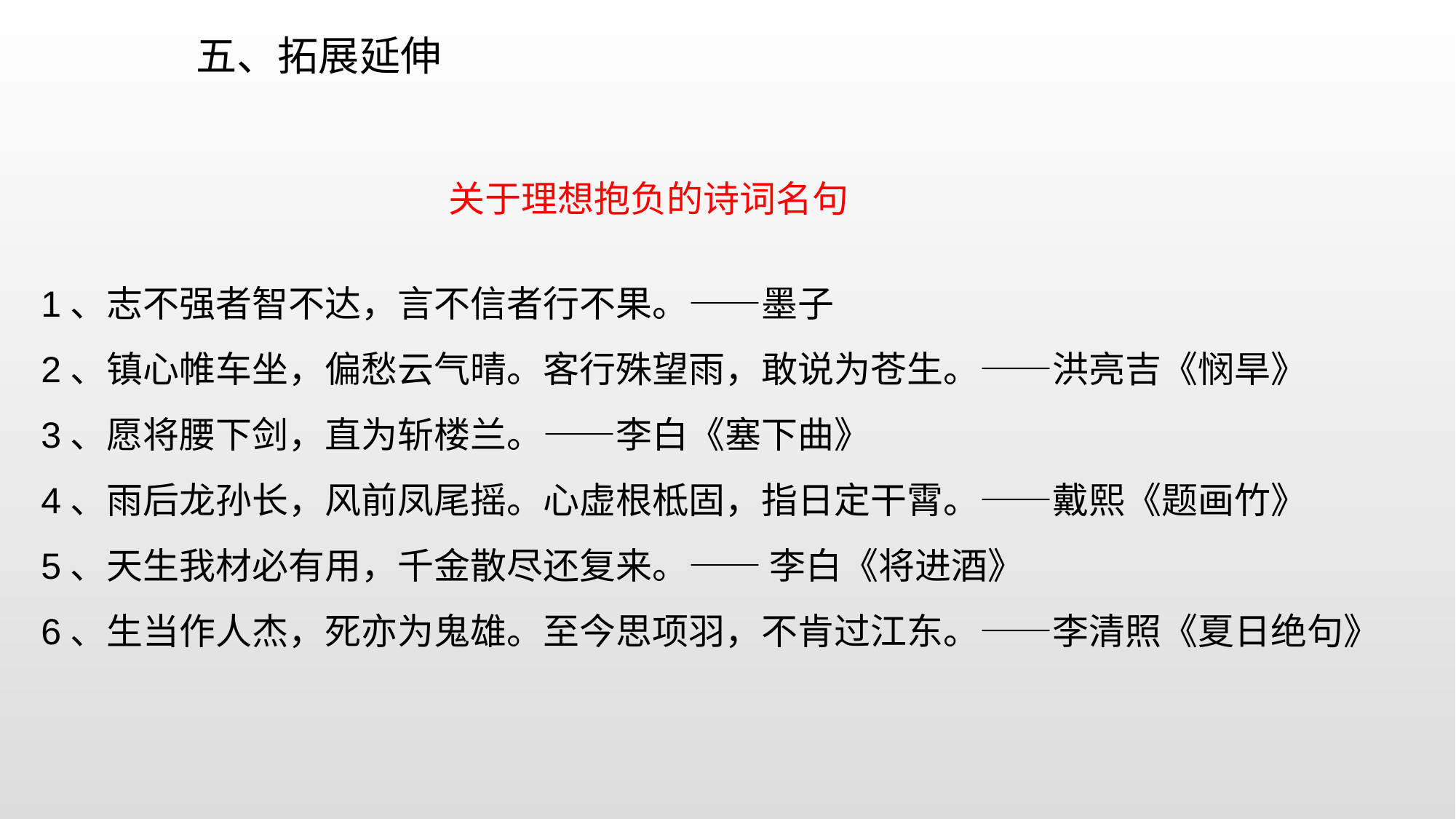

五、拓展延伸
关于理想抱负的诗词名句
1、志不强者智不达，言不信者行不果。——墨子
2、镇心帷车坐，偏愁云气晴。客行殊望雨，敢说为苍生。——洪亮吉《悯旱》
3、愿将腰下剑，直为斩楼兰。——李白《塞下曲》
4、雨后龙孙长，风前凤尾摇。心虚根柢固，指日定干霄。——戴熙《题画竹》
5、天生我材必有用，千金散尽还复来。—— 李白《将进酒》
6、生当作人杰，死亦为鬼雄。至今思项羽，不肯过江东。——李清照《夏日绝句》